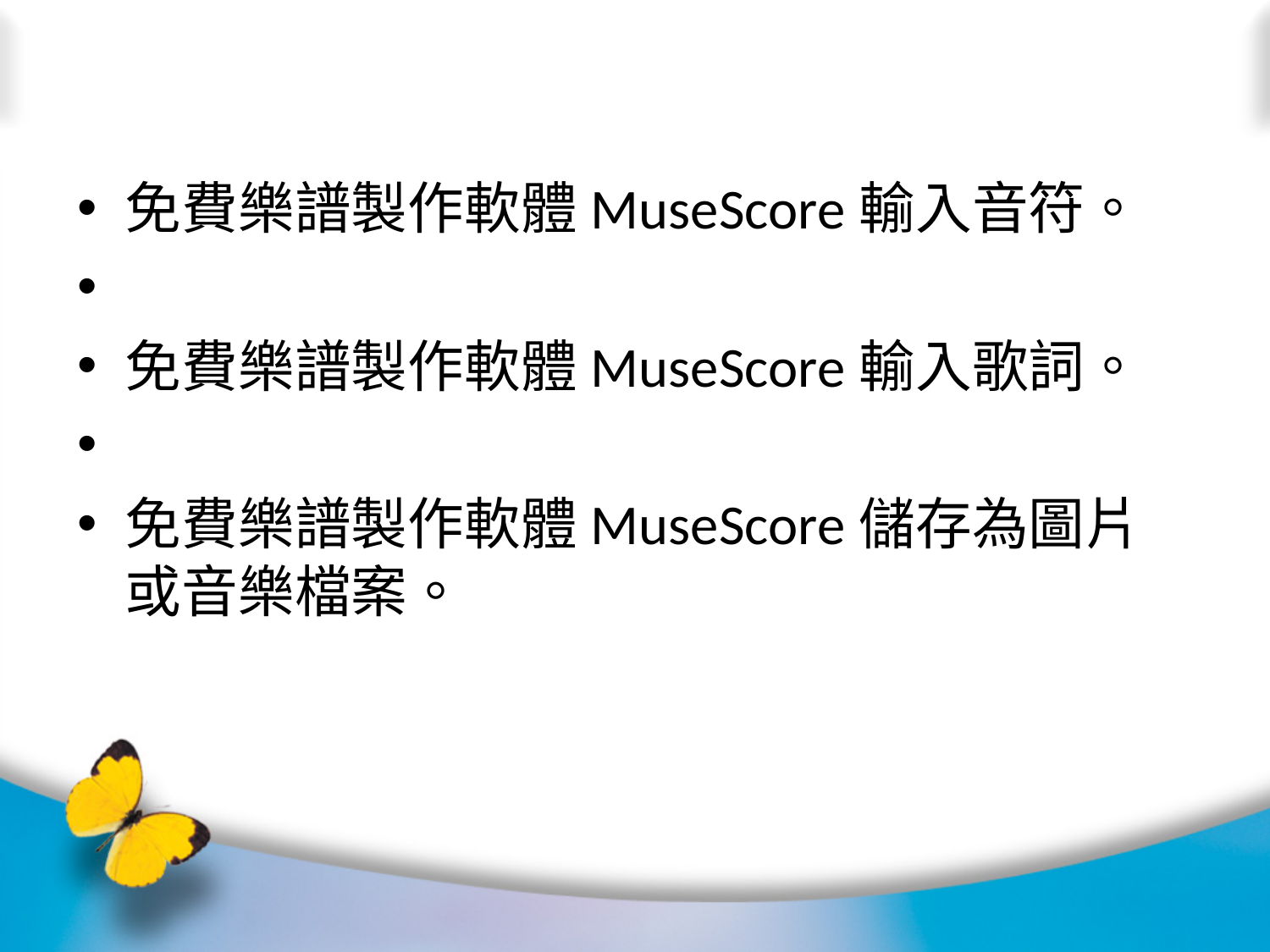

免費樂譜製作軟體MuseScore輸入音符。

免費樂譜製作軟體MuseScore輸入歌詞。

免費樂譜製作軟體MuseScore儲存為圖片或音樂檔案。